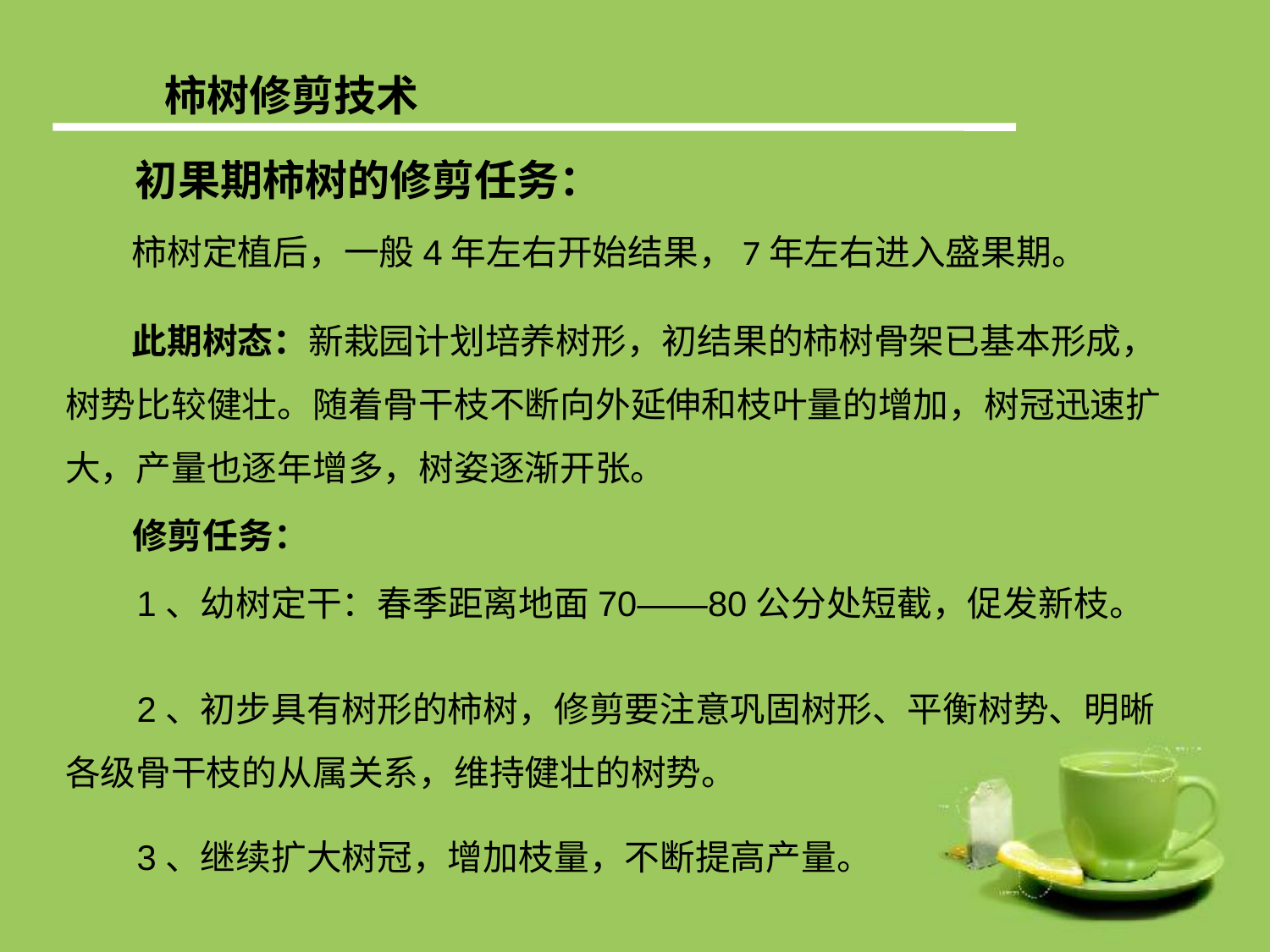

柿树修剪技术

  初果期柿树的修剪任务：

  柿树定植后，一般4年左右开始结果，7年左右进入盛果期。

  此期树态：新栽园计划培养树形，初结果的柿树骨架已基本形成，树势比较健壮。随着骨干枝不断向外延伸和枝叶量的增加，树冠迅速扩大，产量也逐年增多，树姿逐渐开张。

  修剪任务：

   1、幼树定干：春季距离地面70——80公分处短截，促发新枝。

   2、初步具有树形的柿树，修剪要注意巩固树形、平衡树势、明晰各级骨干枝的从属关系，维持健壮的树势。

   3、继续扩大树冠，增加枝量，不断提高产量。